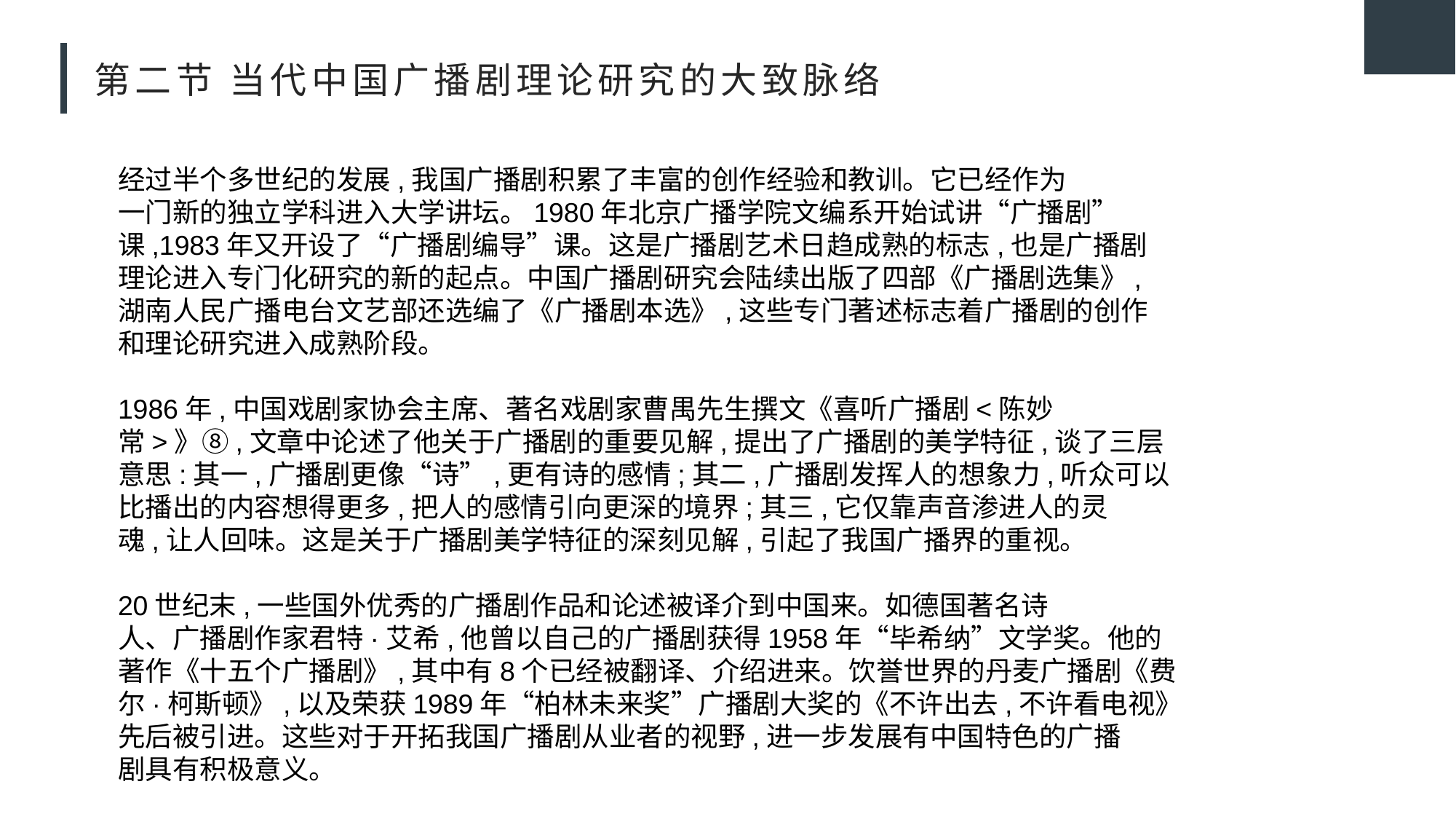

# 第二节 当代中国广播剧理论研究的大致脉络

经过半个多世纪的发展,我国广播剧积累了丰富的创作经验和教训。它已经作为
一门新的独立学科进入大学讲坛。1980年北京广播学院文编系开始试讲“广播剧”
课,1983年又开设了“广播剧编导”课。这是广播剧艺术日趋成熟的标志,也是广播剧
理论进入专门化研究的新的起点。中国广播剧研究会陆续出版了四部《广播剧选集》,
湖南人民广播电台文艺部还选编了《广播剧本选》,这些专门著述标志着广播剧的创作
和理论研究进入成熟阶段。

1986年,中国戏剧家协会主席、著名戏剧家曹禺先生撰文《喜听广播剧<陈妙
常>》⑧,文章中论述了他关于广播剧的重要见解,提出了广播剧的美学特征,谈了三层
意思:其一,广播剧更像“诗”,更有诗的感情;其二,广播剧发挥人的想象力,听众可以
比播出的内容想得更多,把人的感情引向更深的境界;其三,它仅靠声音渗进人的灵
魂,让人回味。这是关于广播剧美学特征的深刻见解,引起了我国广播界的重视。

20世纪末,一些国外优秀的广播剧作品和论述被译介到中国来。如德国著名诗
人、广播剧作家君特·艾希,他曾以自己的广播剧获得1958年“毕希纳”文学奖。他的
著作《十五个广播剧》,其中有8个已经被翻译、介绍进来。饮誉世界的丹麦广播剧《费
尔·柯斯顿》,以及荣获1989年“柏林未来奖”广播剧大奖的《不许出去,不许看电视》
先后被引进。这些对于开拓我国广播剧从业者的视野,进一步发展有中国特色的广播
剧具有积极意义。